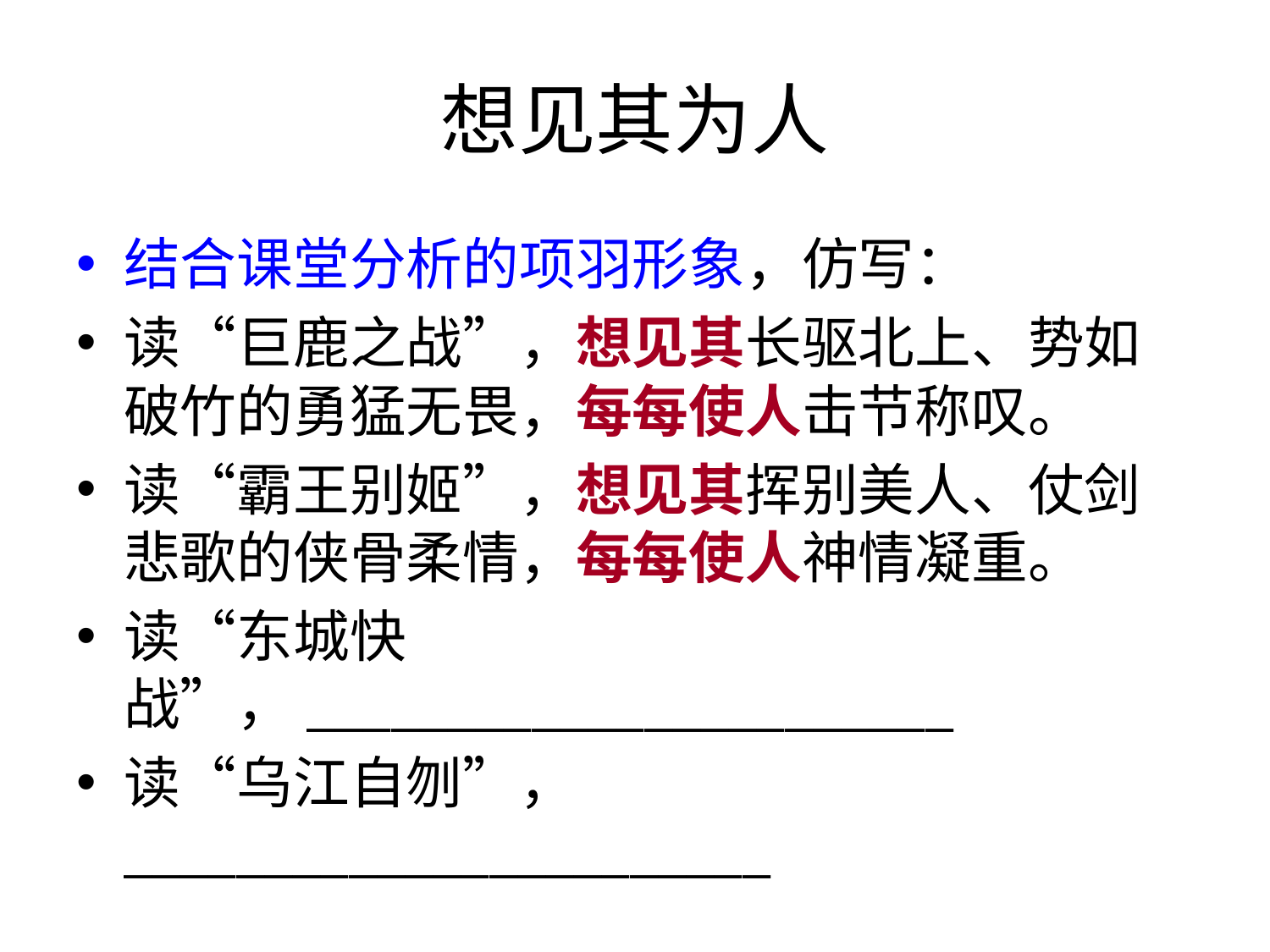

# 想见其为人
结合课堂分析的项羽形象，仿写：
读“巨鹿之战”，想见其长驱北上、势如破竹的勇猛无畏，每每使人击节称叹。
读“霸王别姬”，想见其挥别美人、仗剑悲歌的侠骨柔情，每每使人神情凝重。
读“东城快战”，_______________________
读“乌江自刎”， _______________________